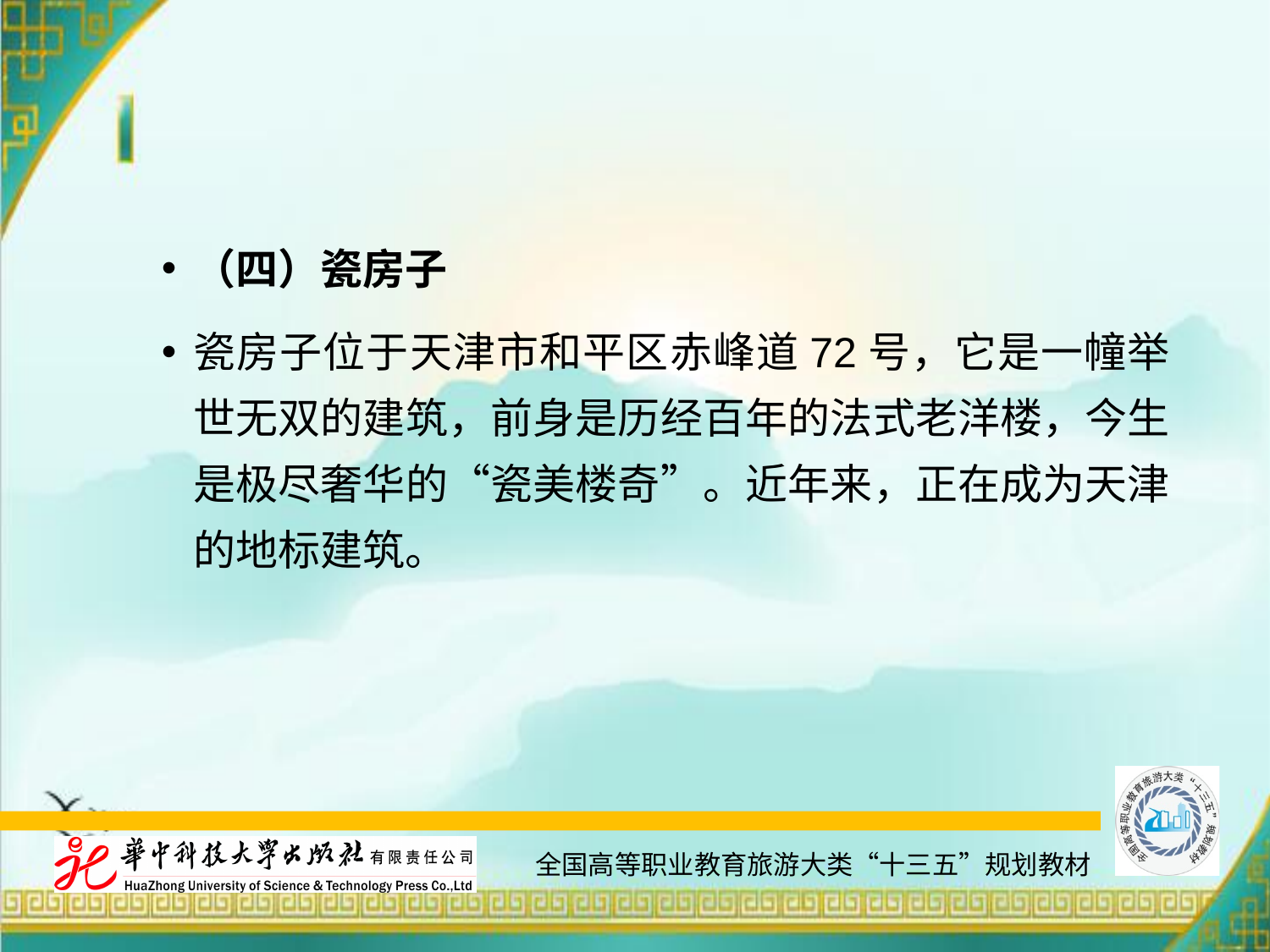

#
（四）瓷房子
瓷房子位于天津市和平区赤峰道72号，它是一幢举世无双的建筑，前身是历经百年的法式老洋楼，今生是极尽奢华的“瓷美楼奇”。近年来，正在成为天津的地标建筑。